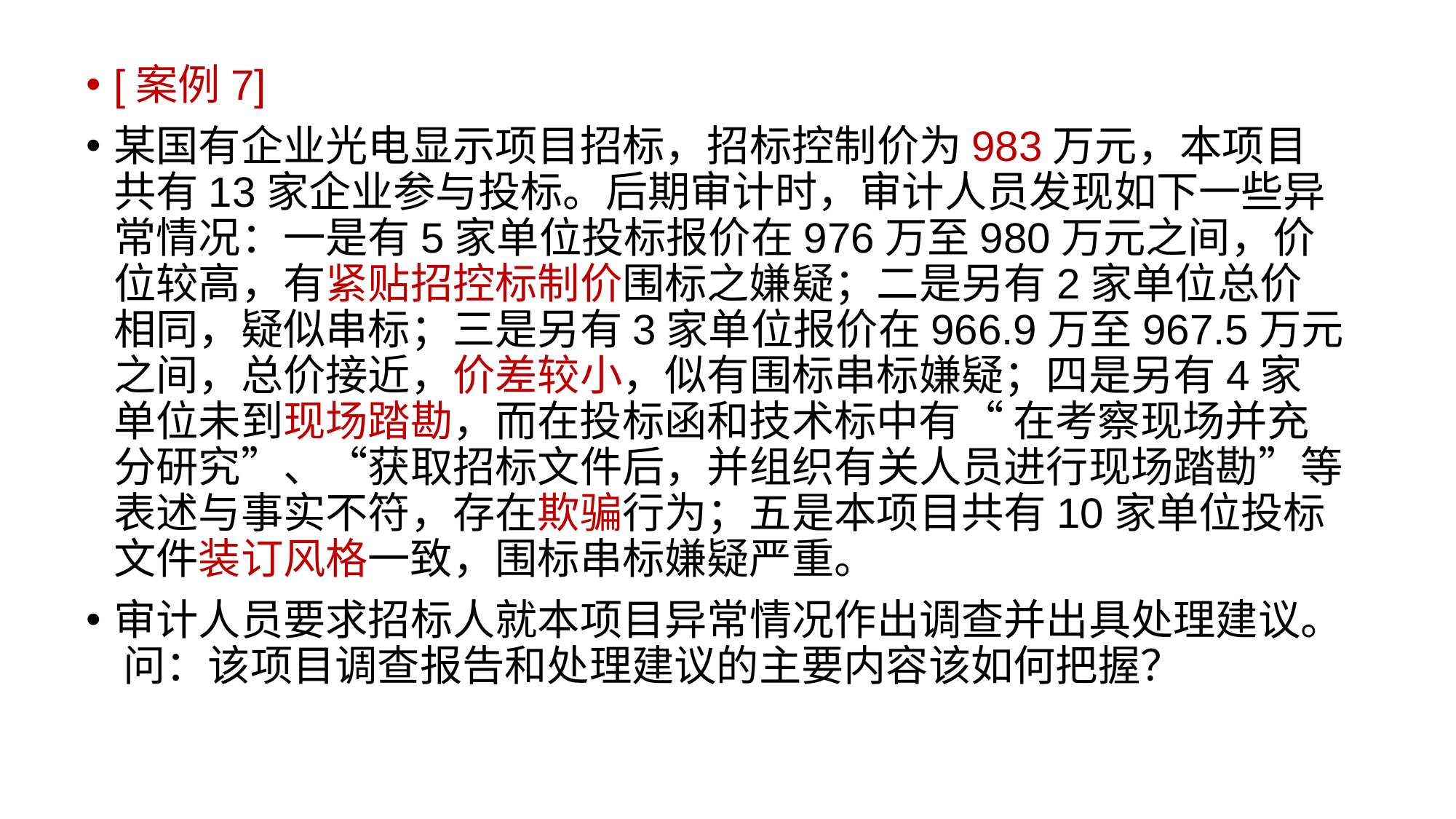

[案例7]
某国有企业光电显示项目招标，招标控制价为983万元，本项目共有13家企业参与投标。后期审计时，审计人员发现如下一些异常情况：一是有5家单位投标报价在976万至980万元之间，价位较高，有紧贴招控标制价围标之嫌疑；二是另有2家单位总价相同，疑似串标；三是另有3家单位报价在966.9万至967.5万元之间，总价接近，价差较小，似有围标串标嫌疑；四是另有4家单位未到现场踏勘，而在投标函和技术标中有“ 在考察现场并充分研究”、“获取招标文件后，并组织有关人员进行现场踏勘”等表述与事实不符，存在欺骗行为；五是本项目共有10家单位投标文件装订风格一致，围标串标嫌疑严重。
审计人员要求招标人就本项目异常情况作出调查并出具处理建议。  问：该项目调查报告和处理建议的主要内容该如何把握？